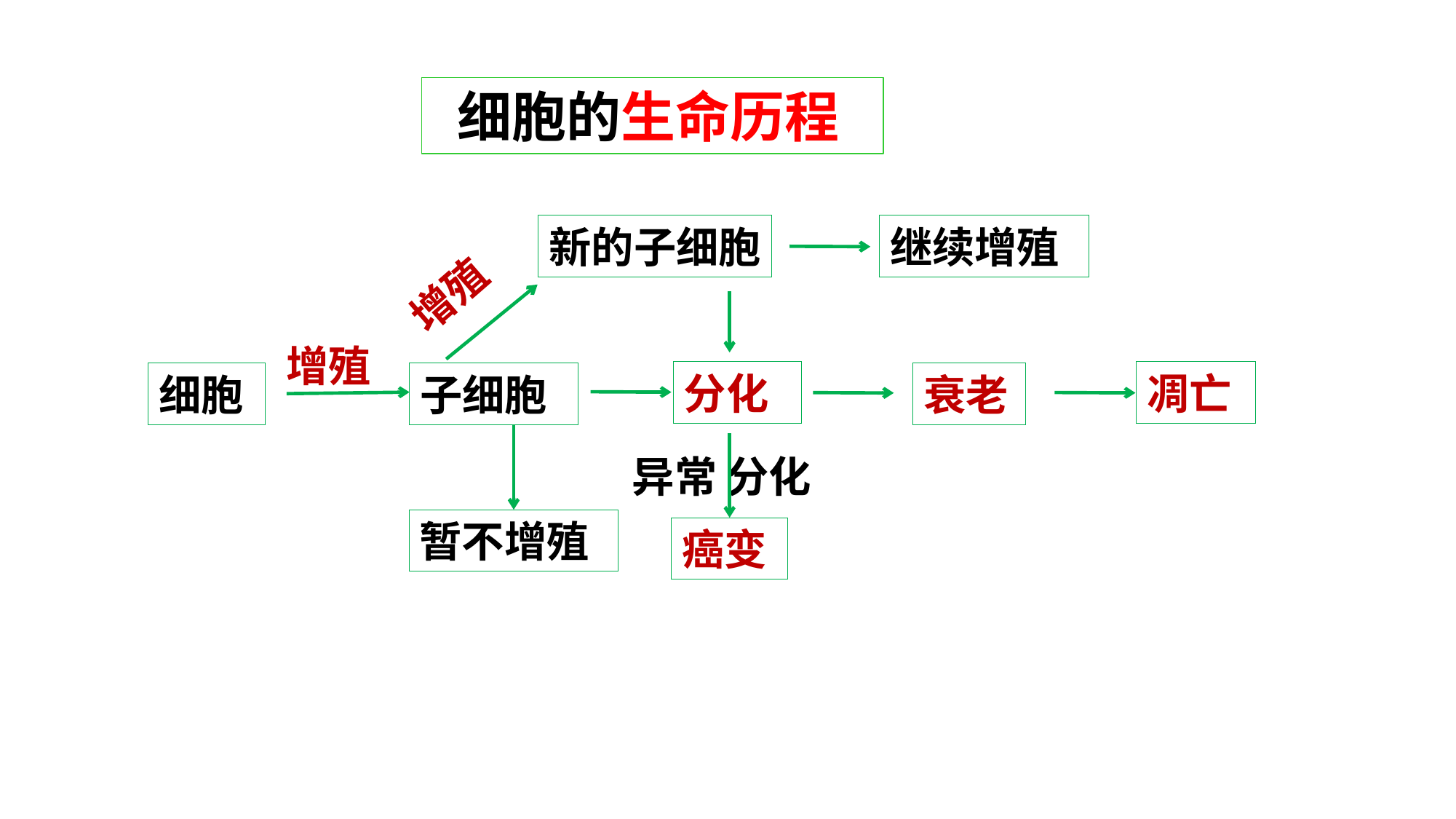

细胞的生命历程
新的子细胞
继续增殖
增殖
增殖
分化
凋亡
细胞
子细胞
衰老
异常 分化
暂不增殖
癌变